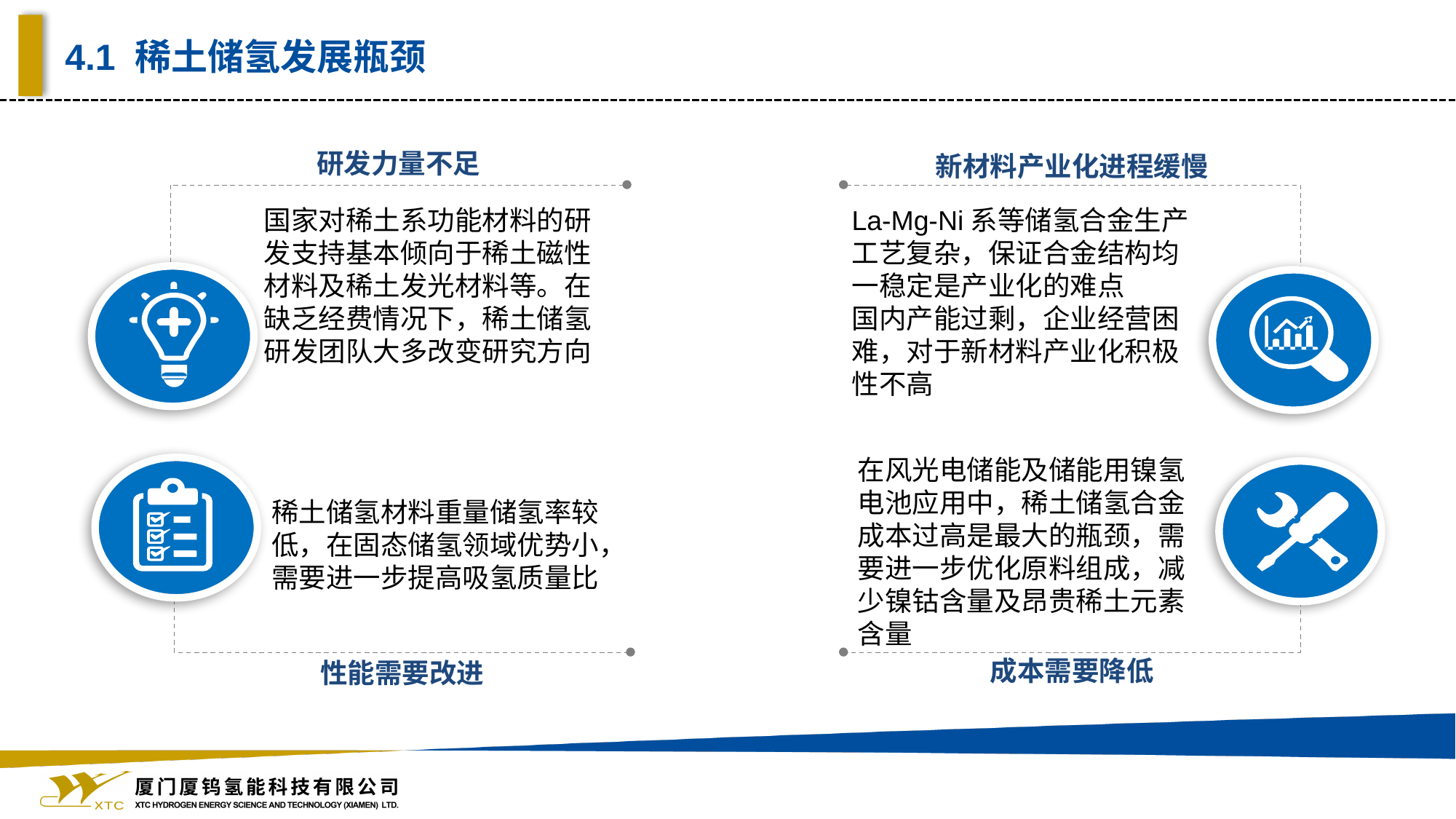

4.1 稀土储氢发展瓶颈
研发力量不足
新材料产业化进程缓慢

国家对稀土系功能材料的研发支持基本倾向于稀土磁性材料及稀土发光材料等。在缺乏经费情况下，稀土储氢研发团队大多改变研究方向
La-Mg-Ni系等储氢合金生产工艺复杂，保证合金结构均一稳定是产业化的难点
国内产能过剩，企业经营困难，对于新材料产业化积极性不高

在风光电储能及储能用镍氢电池应用中，稀土储氢合金成本过高是最大的瓶颈，需要进一步优化原料组成，减少镍钴含量及昂贵稀土元素含量

稀土储氢材料重量储氢率较低，在固态储氢领域优势小，需要进一步提高吸氢质量比

成本需要降低
性能需要改进